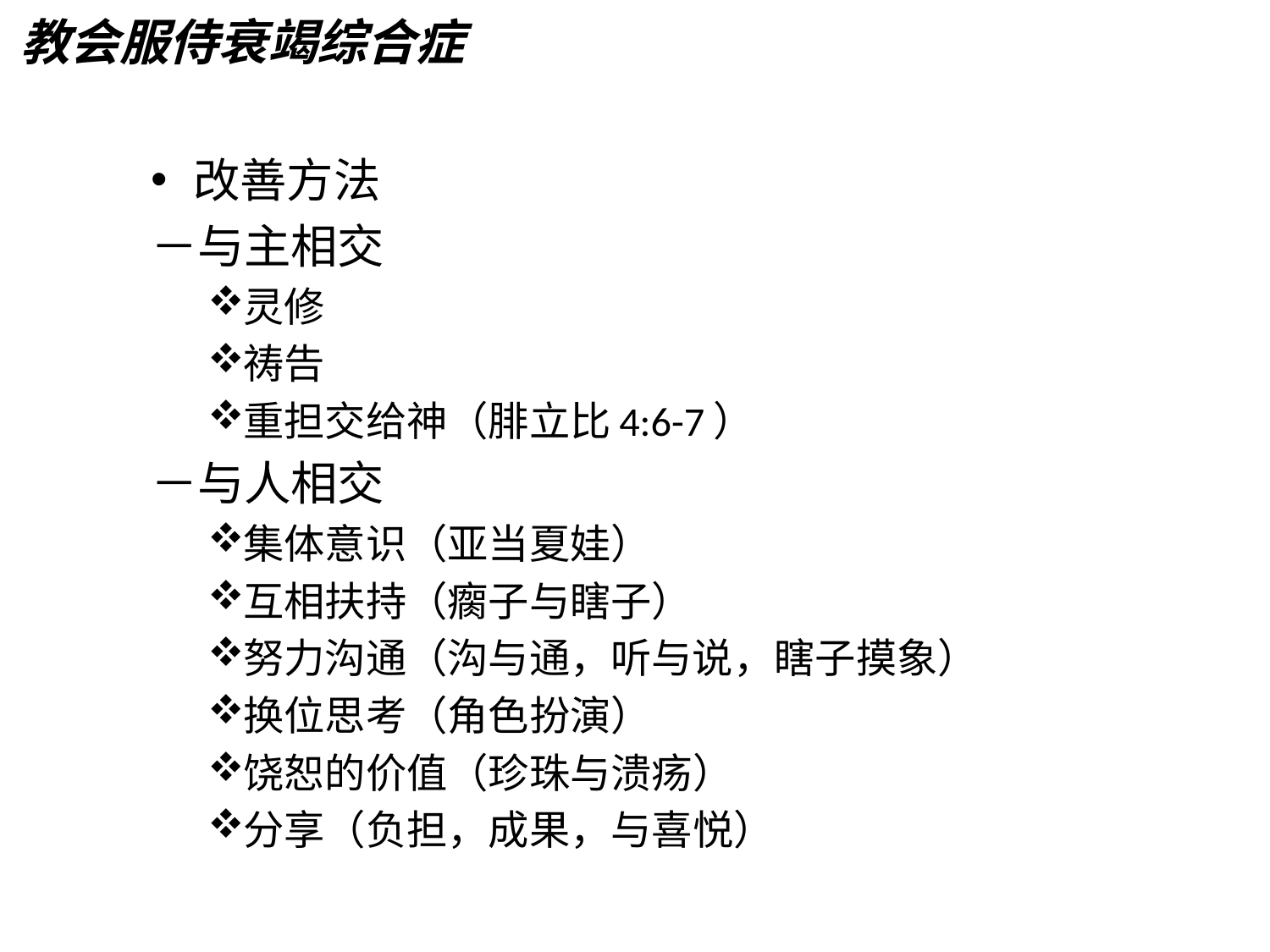

教会服侍衰竭综合症
改善方法
－与主相交
灵修
祷告
重担交给神（腓立比4:6-7）
－与人相交
集体意识（亚当夏娃）
互相扶持（瘸子与瞎子）
努力沟通（沟与通，听与说，瞎子摸象）
换位思考（角色扮演）
饶恕的价值（珍珠与溃疡）
分享（负担，成果，与喜悦）